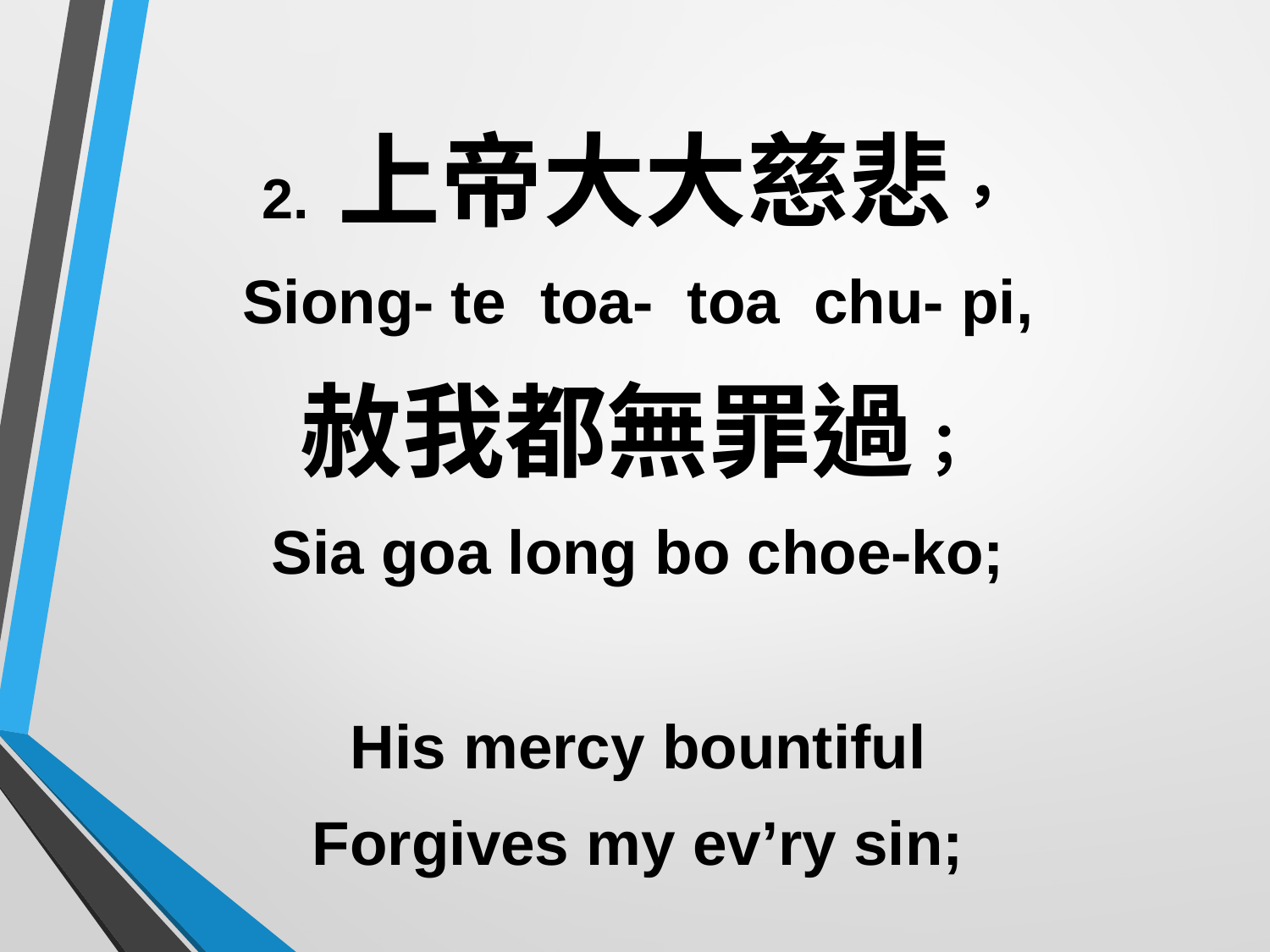

2. 上帝大大慈悲，
Siong- te  toa-  toa  chu- pi,
赦我都無罪過；
Sia goa long bo choe-ko;

His mercy bountiful
Forgives my ev’ry sin;